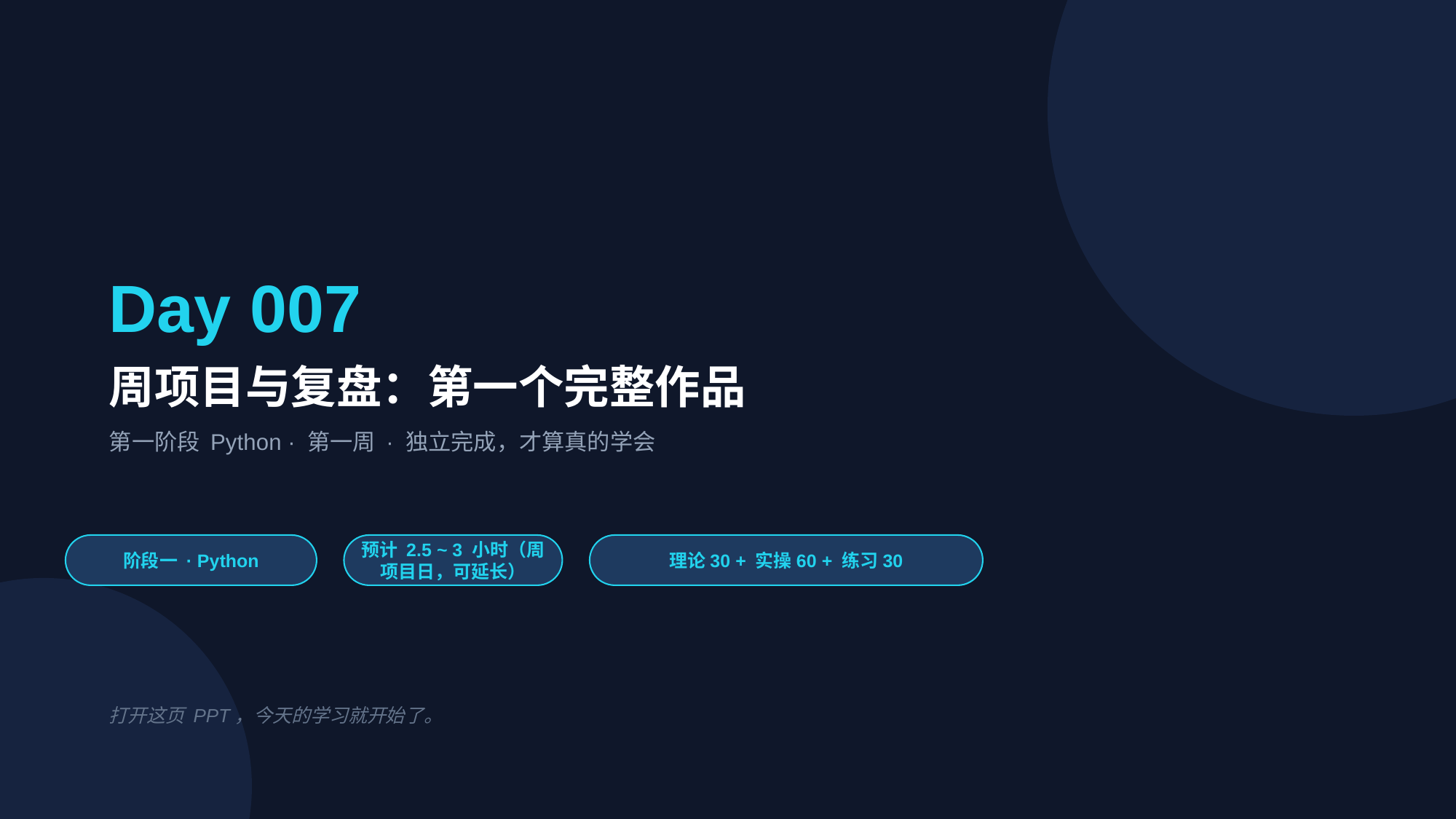

Day 007
周项目与复盘：第一个完整作品
第一阶段 Python · 第一周 · 独立完成，才算真的学会

阶段一 · Python

预计 2.5 ~ 3 小时（周项目日，可延长）

理论30 + 实操60 + 练习30

打开这页 PPT，今天的学习就开始了。